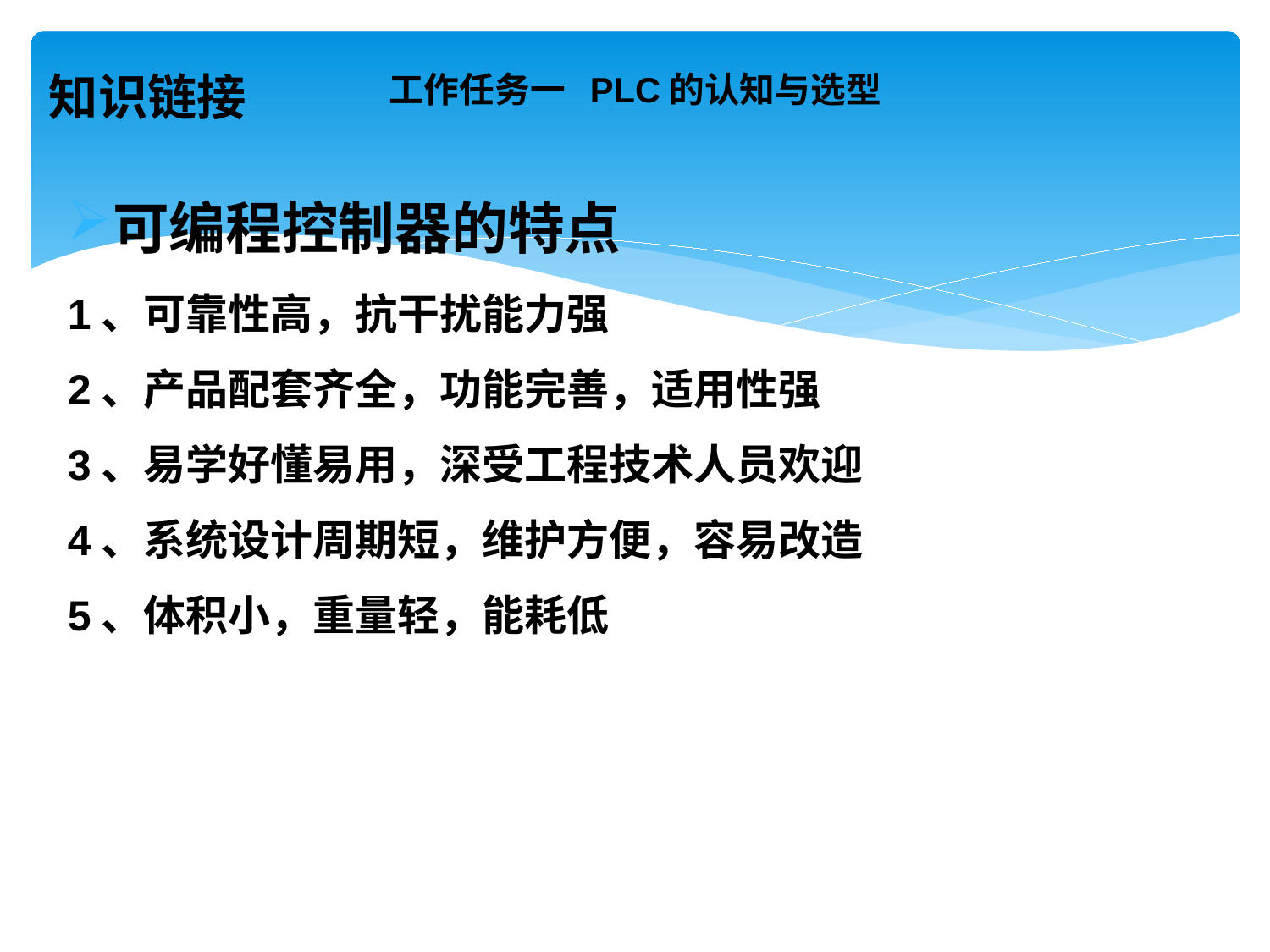

# 工作任务一  PLC的认知与选型
知识链接
可编程控制器的特点
1、可靠性高，抗干扰能力强
2、产品配套齐全，功能完善，适用性强
3、易学好懂易用，深受工程技术人员欢迎
4、系统设计周期短，维护方便，容易改造
5、体积小，重量轻，能耗低